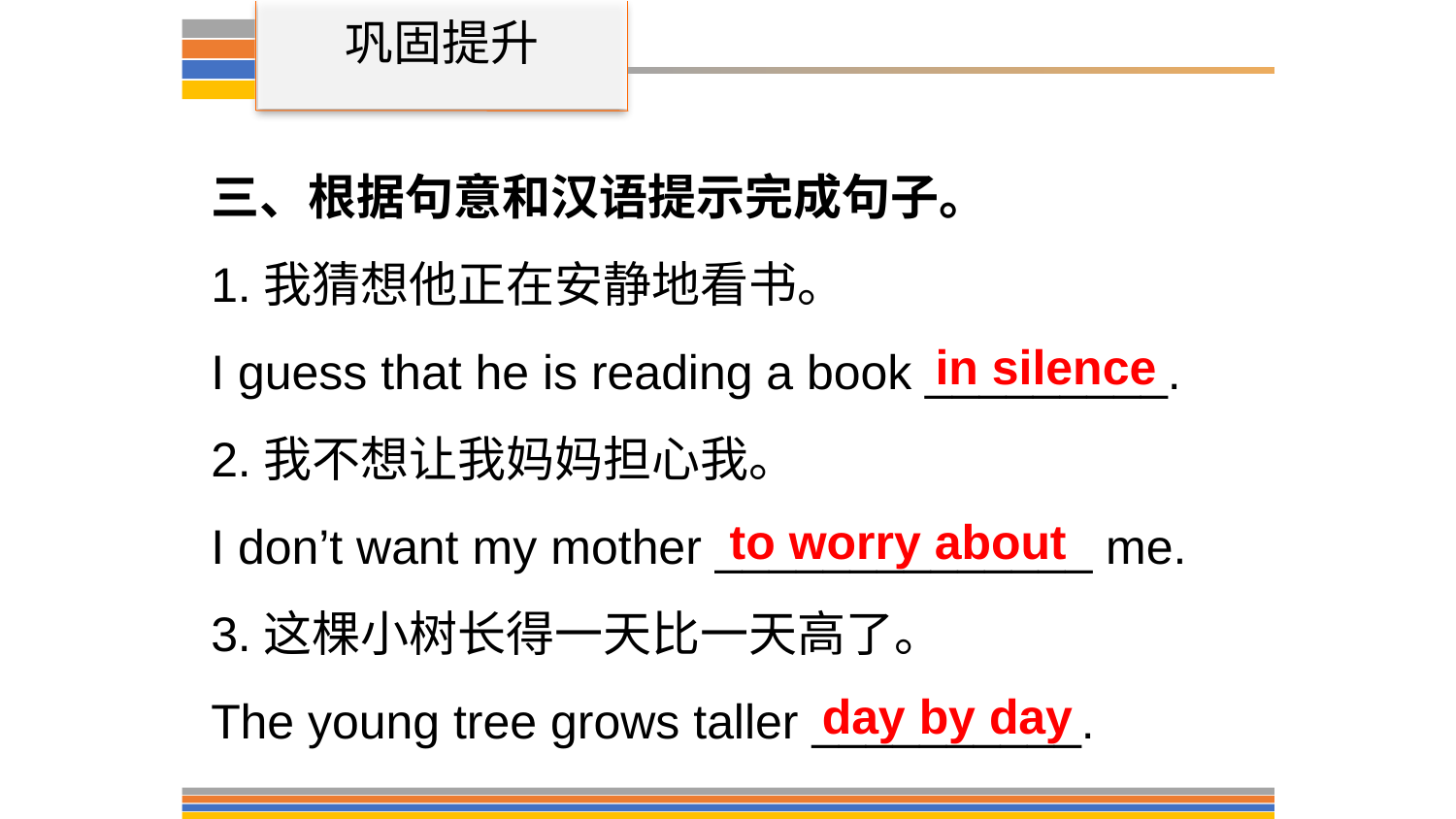

巩固提升

三、根据句意和汉语提示完成句子。
1.我猜想他正在安静地看书。
I guess that he is reading a book _________.
2.我不想让我妈妈担心我。
I don’t want my mother ______________ me.
3.这棵小树长得一天比一天高了。
The young tree grows taller __________.
in silence
to worry about
day by day